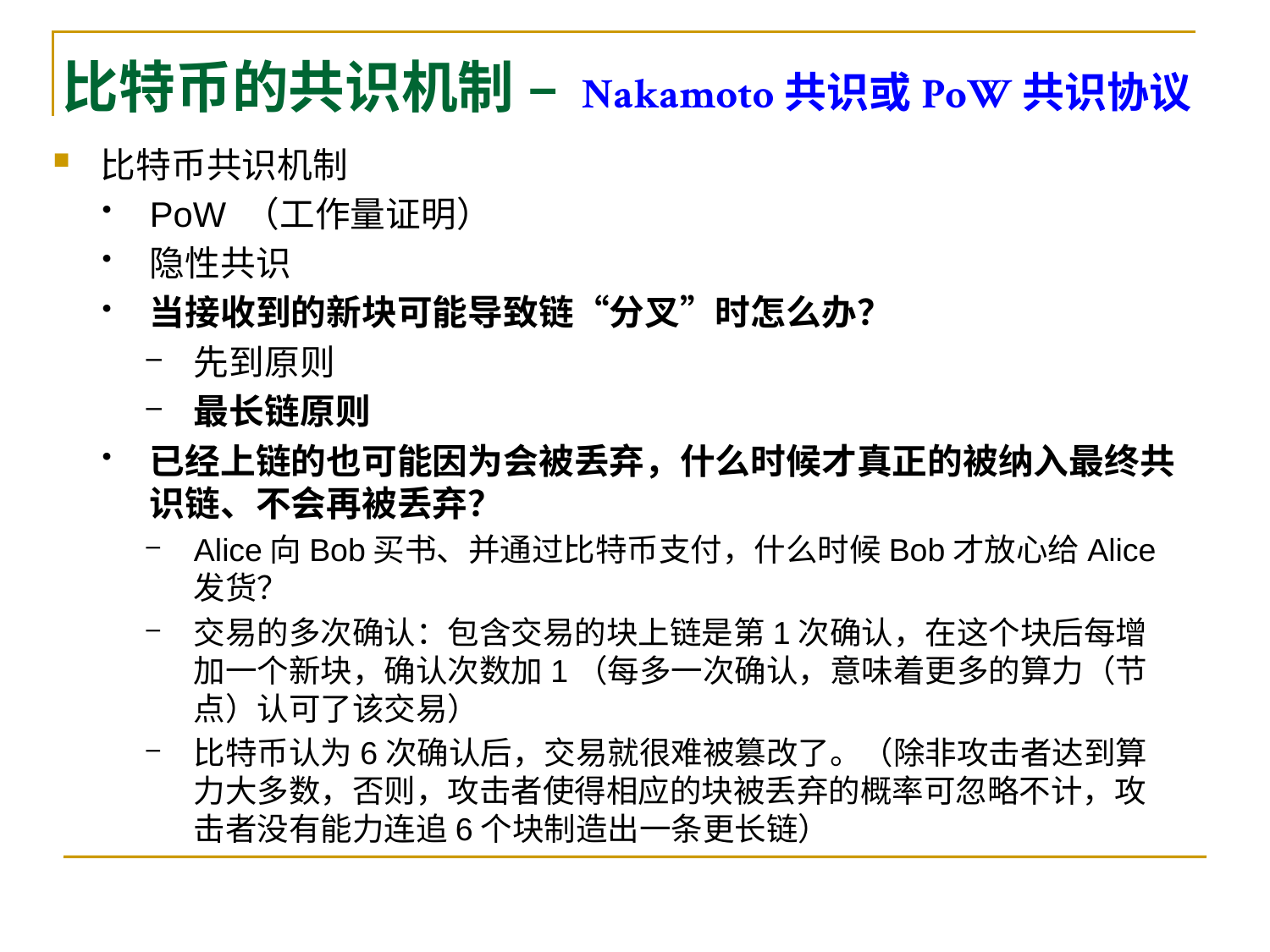

比特币的共识机制 – Nakamoto共识或PoW共识协议
比特币共识机制
PoW （工作量证明）
隐性共识
当接收到的新块可能导致链“分叉”时怎么办？
先到原则
最长链原则
已经上链的也可能因为会被丢弃，什么时候才真正的被纳入最终共识链、不会再被丢弃？
Alice向Bob买书、并通过比特币支付，什么时候Bob才放心给Alice发货？
交易的多次确认：包含交易的块上链是第1次确认，在这个块后每增加一个新块，确认次数加1（每多一次确认，意味着更多的算力（节点）认可了该交易）
比特币认为6次确认后，交易就很难被篡改了。（除非攻击者达到算力大多数，否则，攻击者使得相应的块被丢弃的概率可忽略不计，攻击者没有能力连追6个块制造出一条更长链）